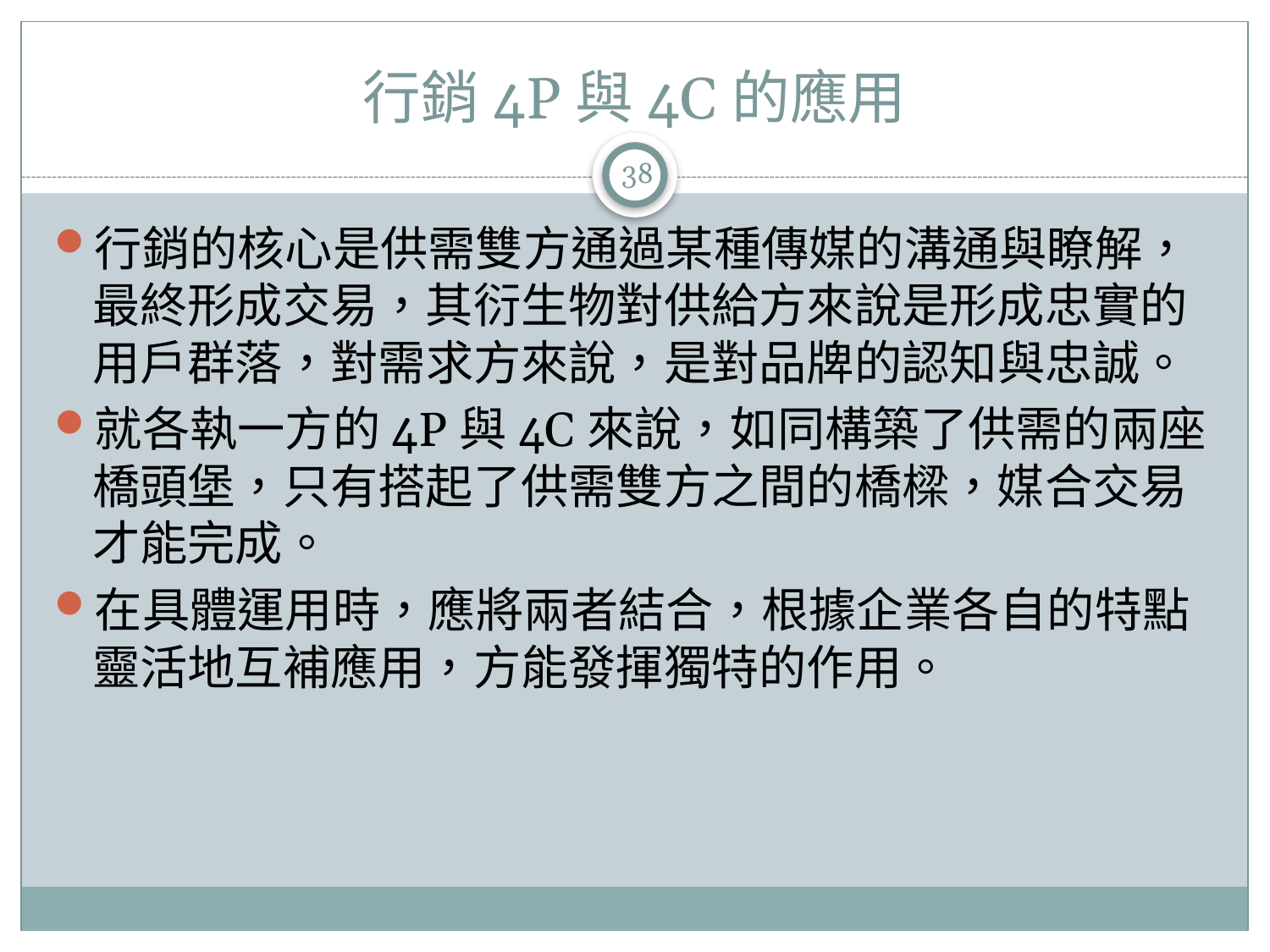

# 行銷4P與4C的應用
38
行銷的核心是供需雙方通過某種傳媒的溝通與瞭解，最終形成交易，其衍生物對供給方來說是形成忠實的用戶群落，對需求方來說，是對品牌的認知與忠誠。
就各執一方的4P與4C來說，如同構築了供需的兩座橋頭堡，只有搭起了供需雙方之間的橋樑，媒合交易才能完成。
在具體運用時，應將兩者結合，根據企業各自的特點靈活地互補應用，方能發揮獨特的作用。